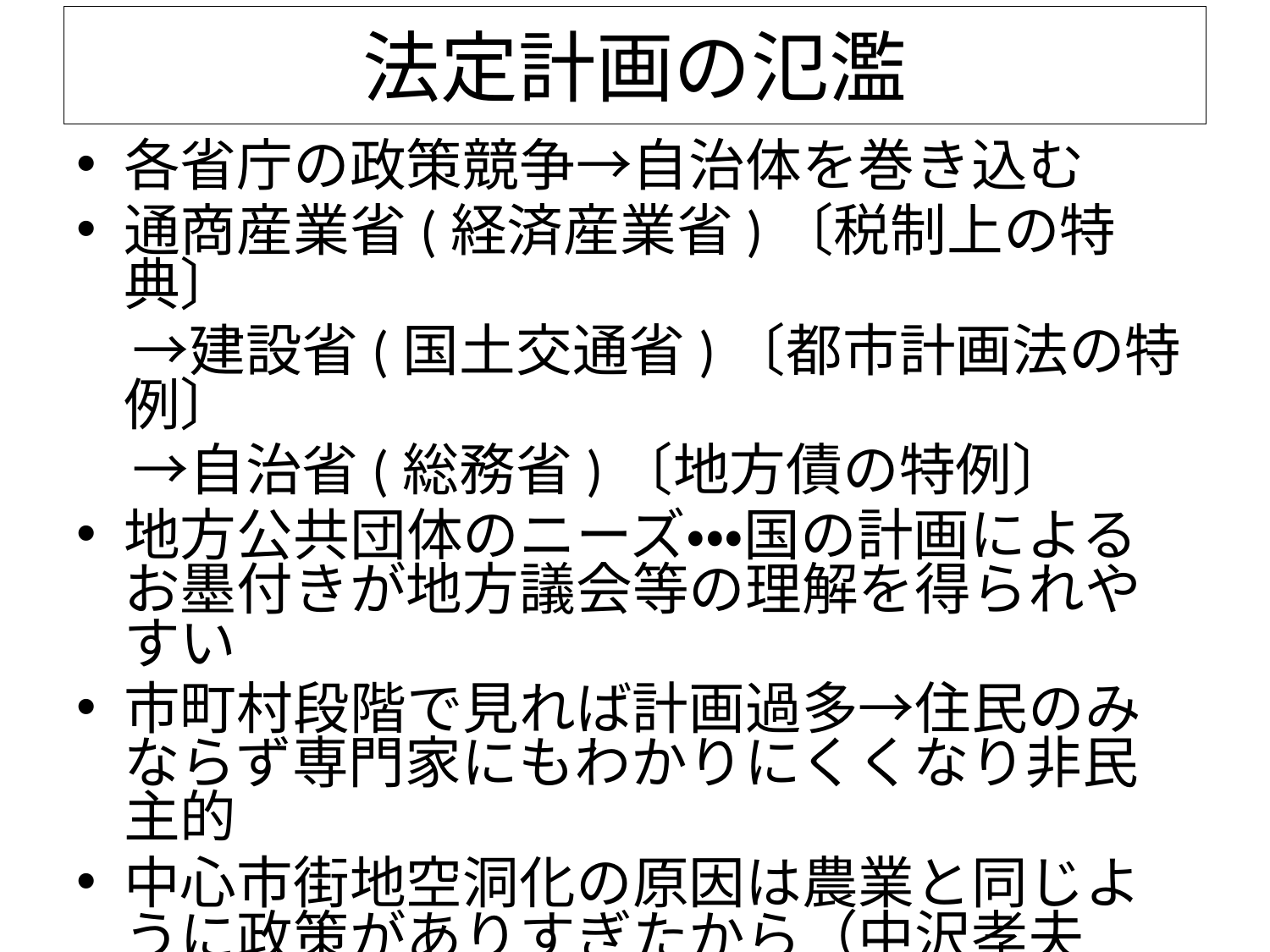

# 法定計画の氾濫
各省庁の政策競争→自治体を巻き込む
通商産業省(経済産業省)〔税制上の特典〕
　→建設省(国土交通省)〔都市計画法の特例〕
　→自治省(総務省)〔地方債の特例〕
地方公共団体のニーズ・・・国の計画によるお墨付きが地方議会等の理解を得られやすい
市町村段階で見れば計画過多→住民のみならず専門家にもわかりにくくなり非民主的
中心市街地空洞化の原因は農業と同じように政策がありすぎたから（中沢孝夫「変わる商店街」岩波新書）
計画行政の費用対効果分析が必要
　　　　　　　　　　　→サンセット方式(時限立法)